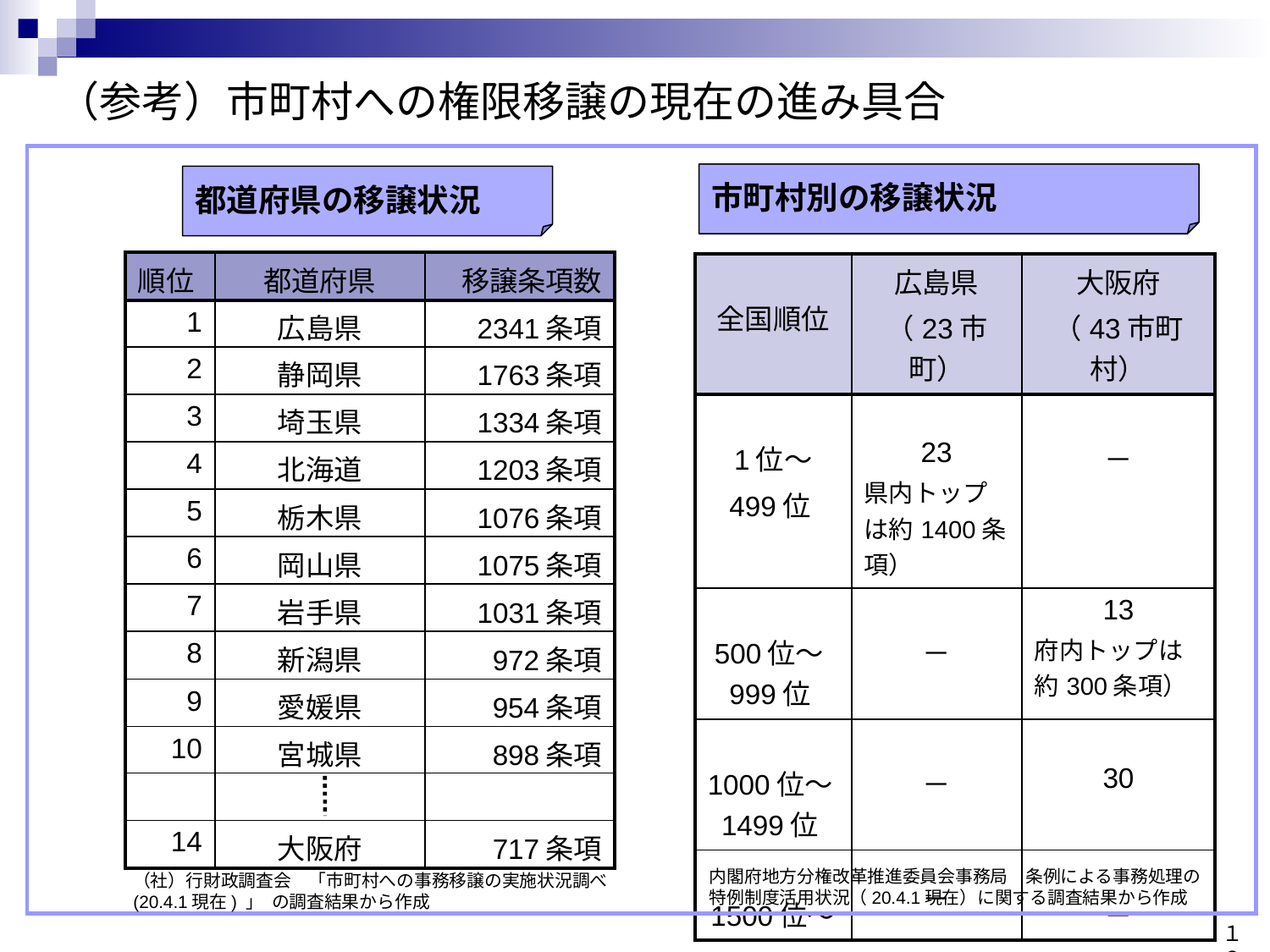

（参考）市町村への権限移譲の現在の進み具合

市町村別の移譲状況
都道府県の移譲状況
| 順位 | 都道府県 | 移譲条項数 |
| --- | --- | --- |
| 1 | 広島県 | 2341条項 |
| 2 | 静岡県 | 1763条項 |
| 3 | 埼玉県 | 1334条項 |
| 4 | 北海道 | 1203条項 |
| 5 | 栃木県 | 1076条項 |
| 6 | 岡山県 | 1075条項 |
| 7 | 岩手県 | 1031条項 |
| 8 | 新潟県 | 972条項 |
| 9 | 愛媛県 | 954条項 |
| 10 | 宮城県 | 898条項 |
|  |  |  |
| 14 | 大阪府 | 717条項 |
| 全国順位 | 広島県 （23市町） | 大阪府 （43市町村） |
| --- | --- | --- |
| 1位～ 499位 | 23 県内トップは約1400条項） | － |
| 500位～999位 | － | 13 府内トップは約300条項） |
| 1000位～1499位 | － | 30 |
| 1500位～ | － | － |

内閣府地方分権改革推進委員会事務局　条例による事務処理の特例制度活用状況（20.4.1現在）に関する調査結果から作成
（社）行財政調査会　「市町村への事務移譲の実施状況調べ(20.4.1現在) 」  の調査結果から作成
１８